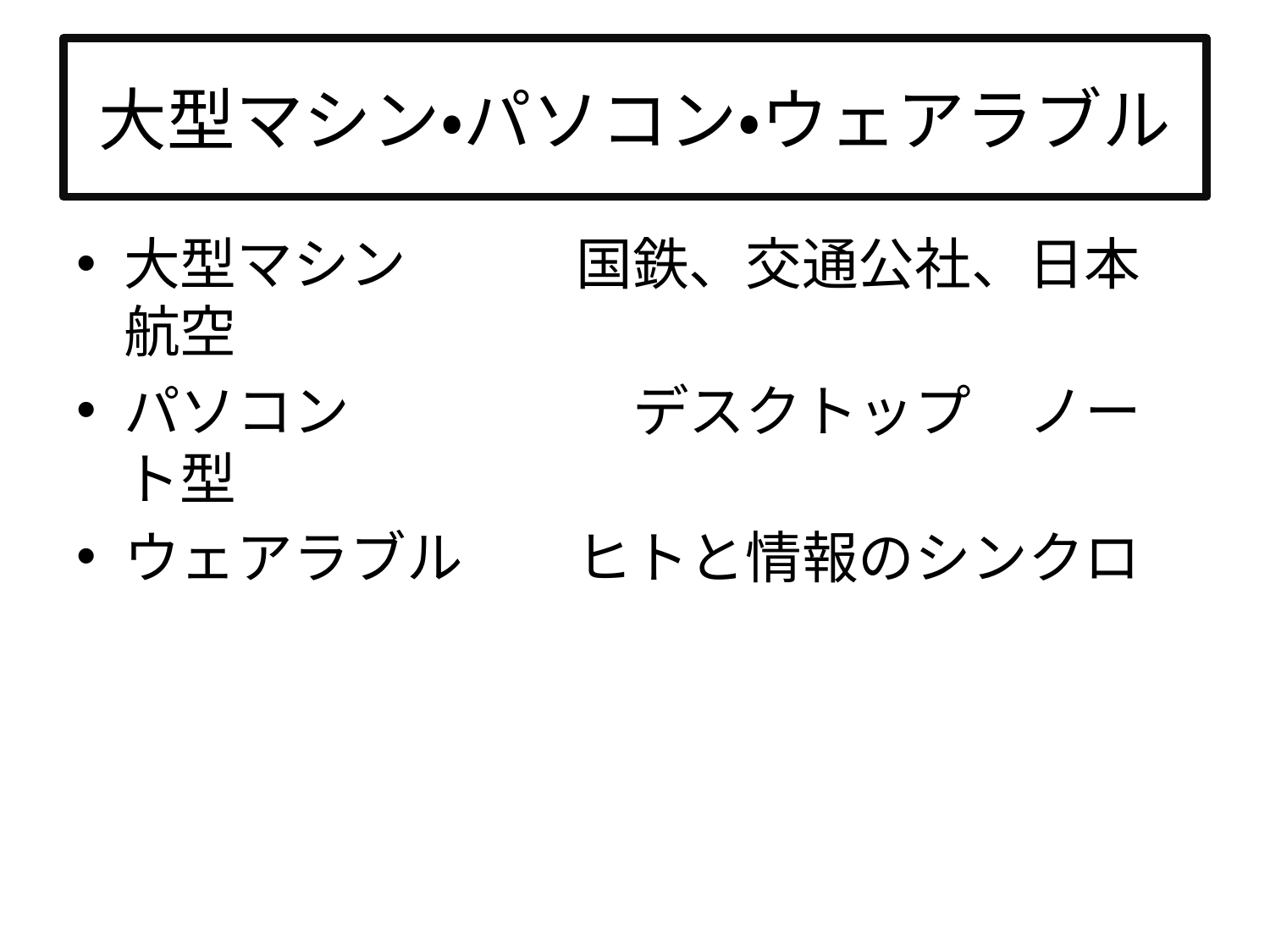

# 大型マシン・パソコン・ウェアラブル
大型マシン　　　国鉄、交通公社、日本航空
パソコン　　　　　デスクトップ　ノート型
ウェアラブル　　ヒトと情報のシンクロ